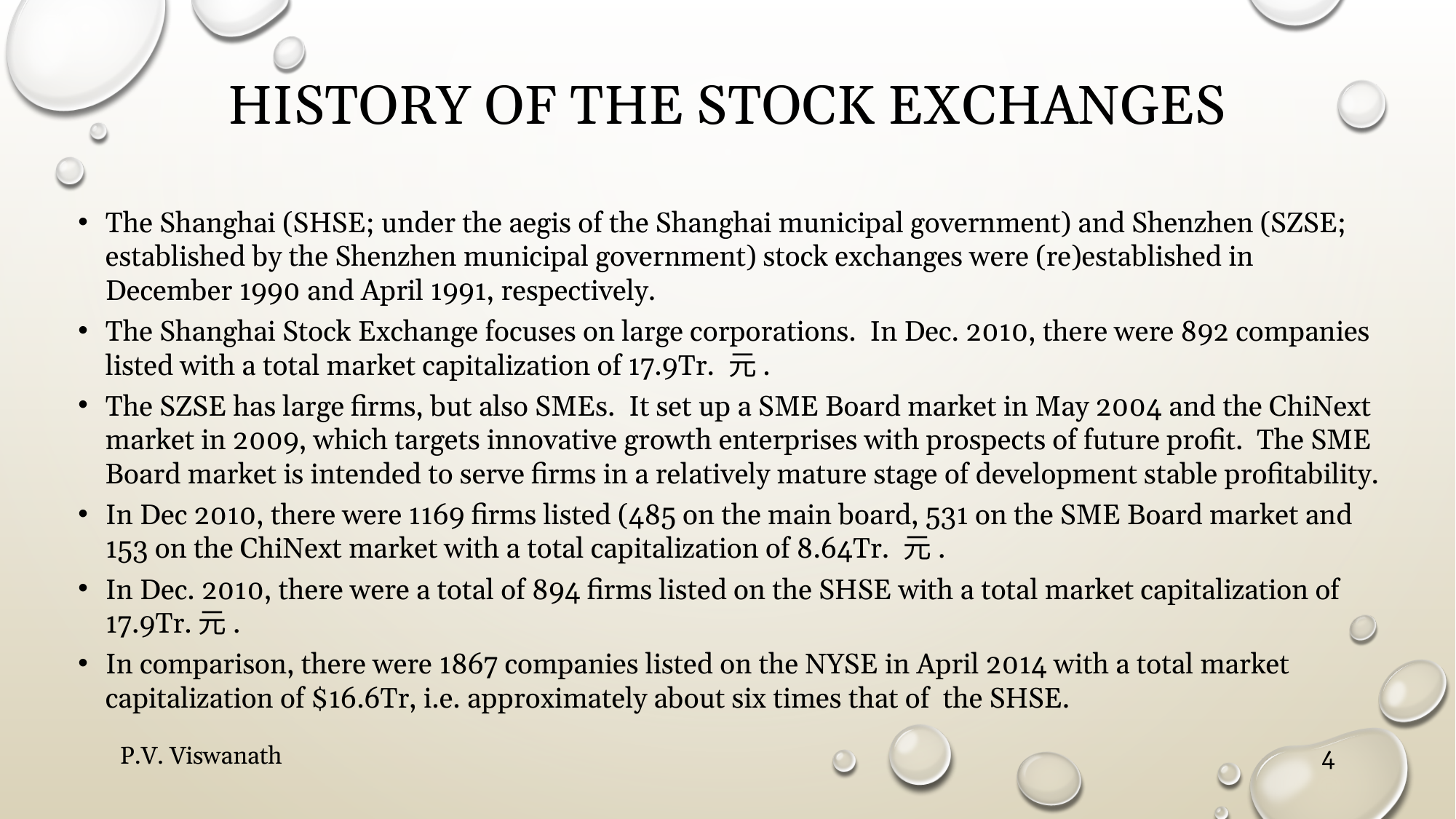

# History of the stock exchanges
The Shanghai (SHSE; under the aegis of the Shanghai municipal government) and Shenzhen (SZSE; established by the Shenzhen municipal government) stock exchanges were (re)established in December 1990 and April 1991, respectively.
The Shanghai Stock Exchange focuses on large corporations.  In Dec. 2010, there were 892 companies listed with a total market capitalization of 17.9Tr. 元.
The SZSE has large firms, but also SMEs.  It set up a SME Board market in May 2004 and the ChiNext market in 2009, which targets innovative growth enterprises with prospects of future profit.  The SME Board market is intended to serve firms in a relatively mature stage of development stable profitability.
In Dec 2010, there were 1169 firms listed (485 on the main board, 531 on the SME Board market and 153 on the ChiNext market with a total capitalization of 8.64Tr. 元.
In Dec. 2010, there were a total of 894 firms listed on the SHSE with a total market capitalization of 17.9Tr.元.
In comparison, there were 1867 companies listed on the NYSE in April 2014 with a total market capitalization of $16.6Tr, i.e. approximately about six times that of  the SHSE.

P.V. Viswanath
4